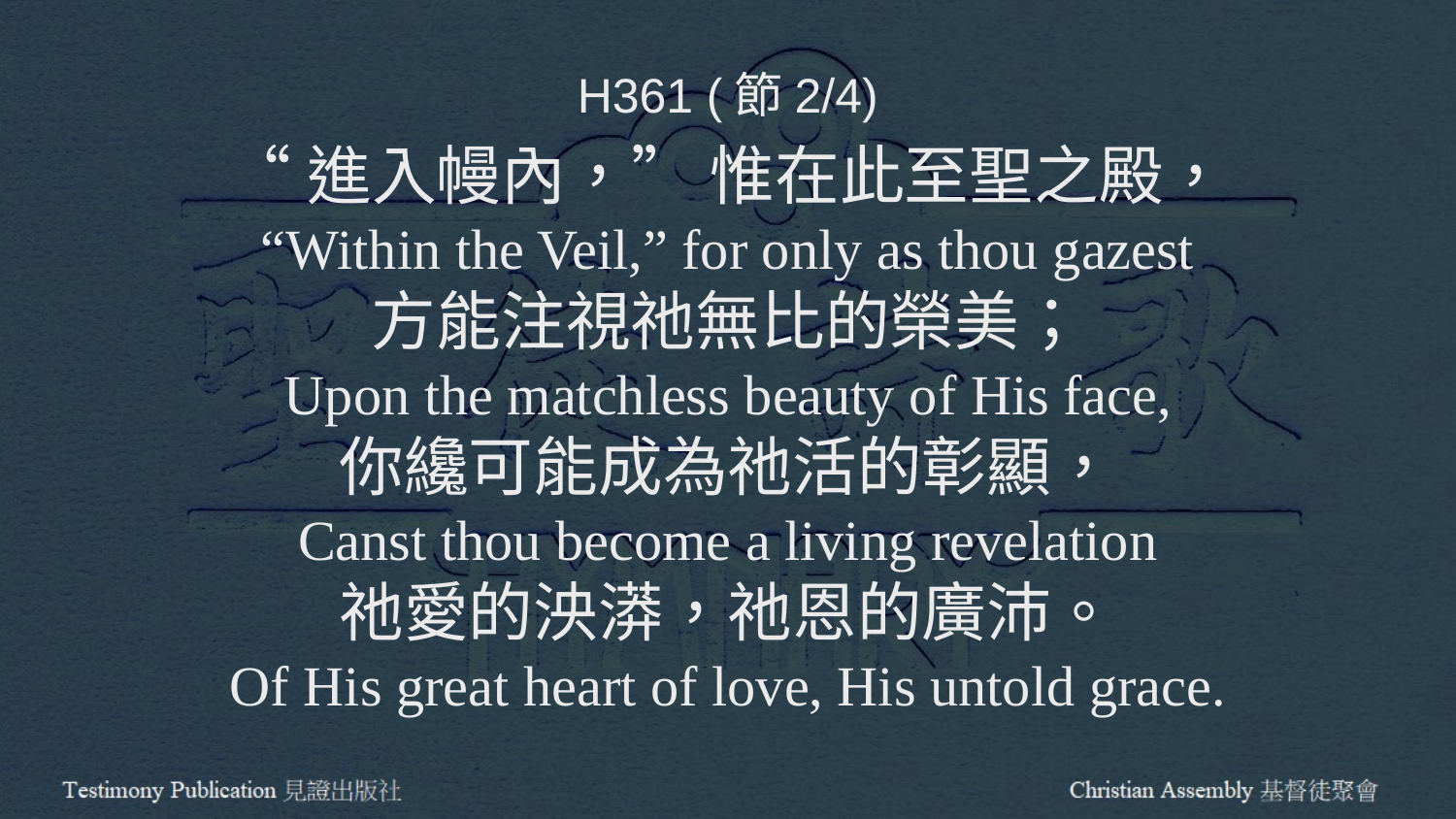

H361 (節2/4)
“進入幔內，” 惟在此至聖之殿，
“Within the Veil,” for only as thou gazest
方能注視祂無比的榮美；
Upon the matchless beauty of His face,
你纔可能成為祂活的彰顯，
Canst thou become a living revelation
祂愛的泱漭，祂恩的廣沛。
Of His great heart of love, His untold grace.